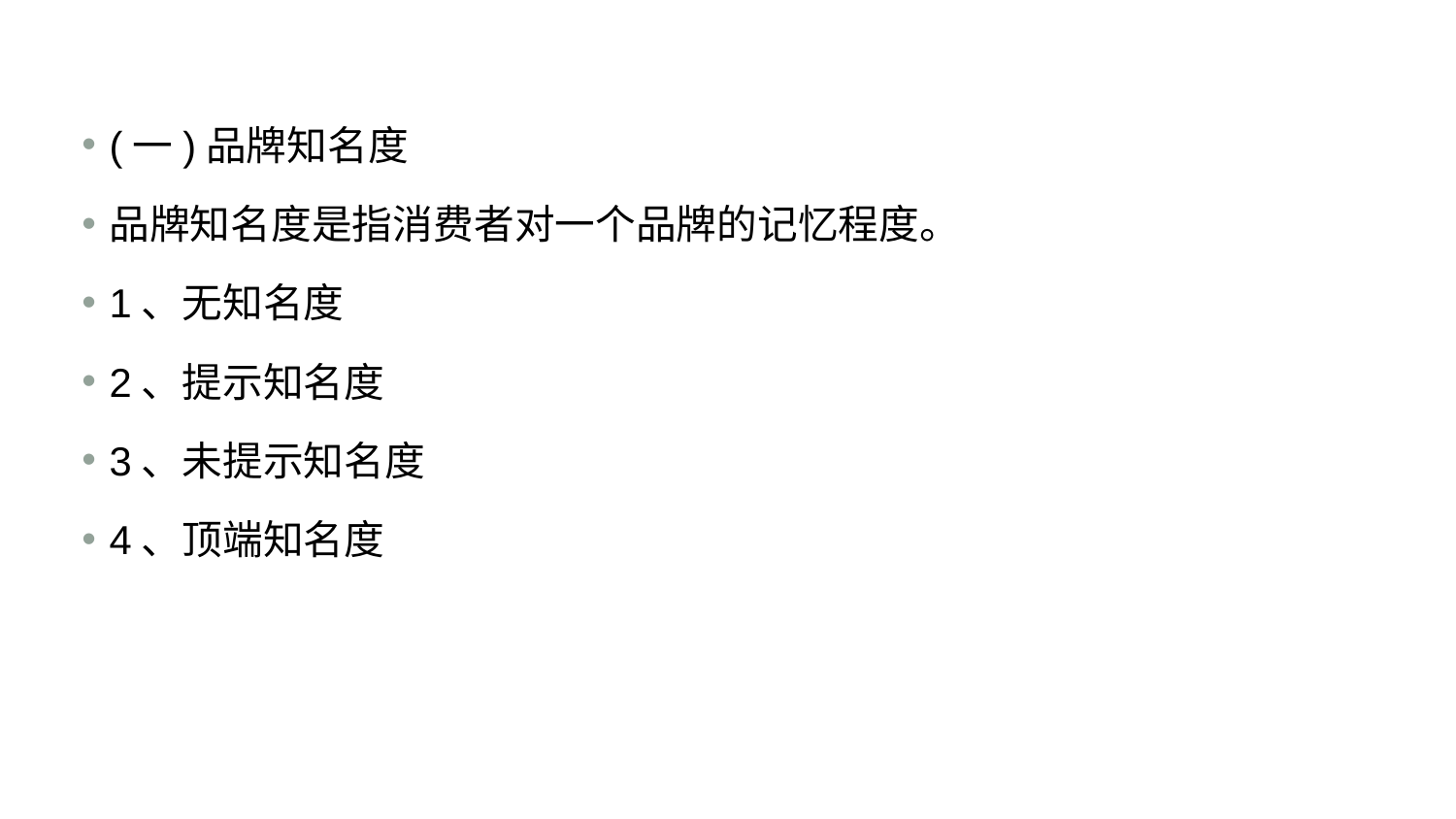

#
(一)品牌知名度
品牌知名度是指消费者对一个品牌的记忆程度。
1、无知名度
2、提示知名度
3、未提示知名度
4、顶端知名度